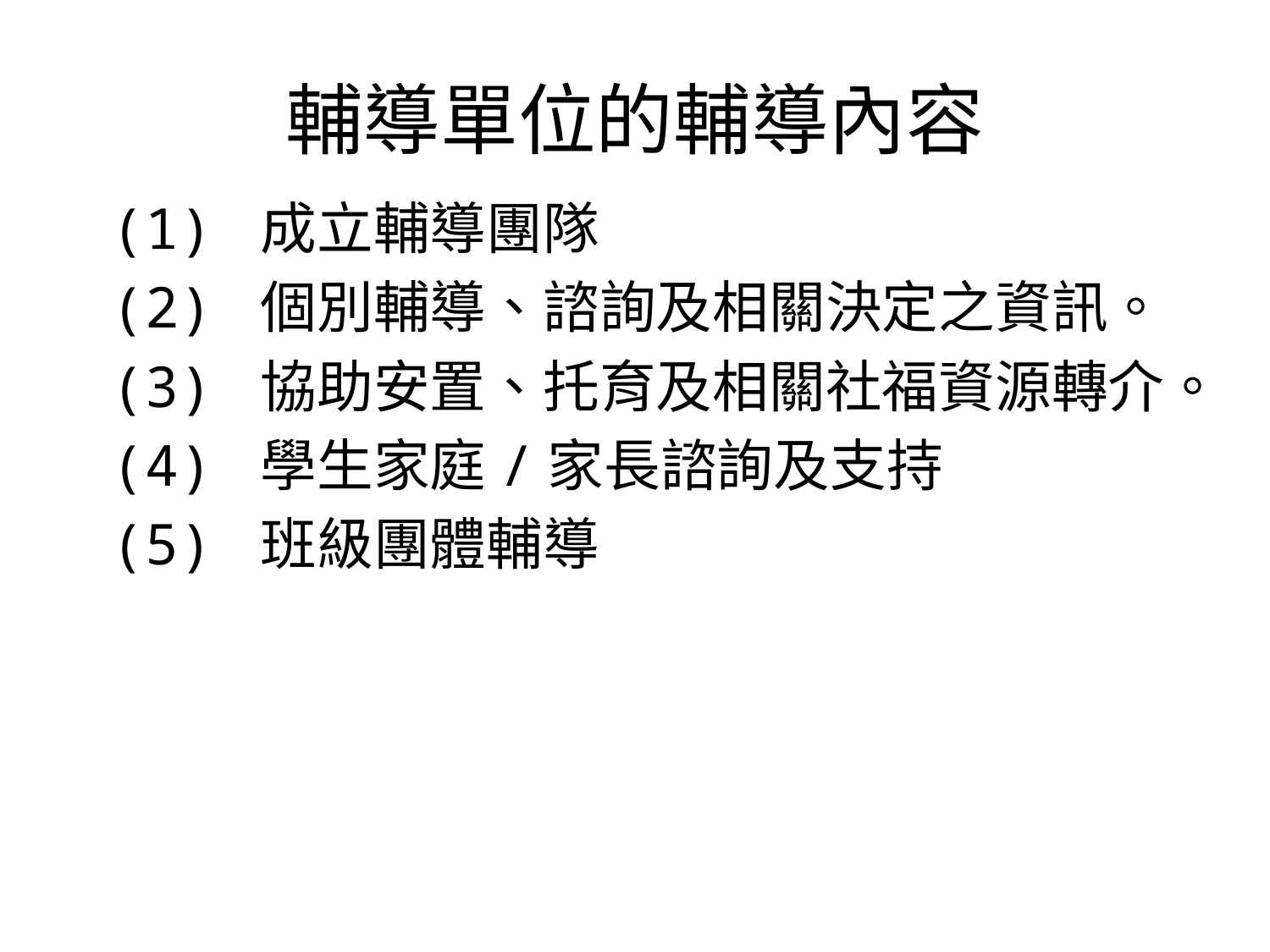

# 輔導單位的輔導內容
 (1) 成立輔導團隊
 (2) 個別輔導、諮詢及相關決定之資訊。
 (3) 協助安置、托育及相關社福資源轉介。
 (4) 學生家庭/家長諮詢及支持
 (5) 班級團體輔導